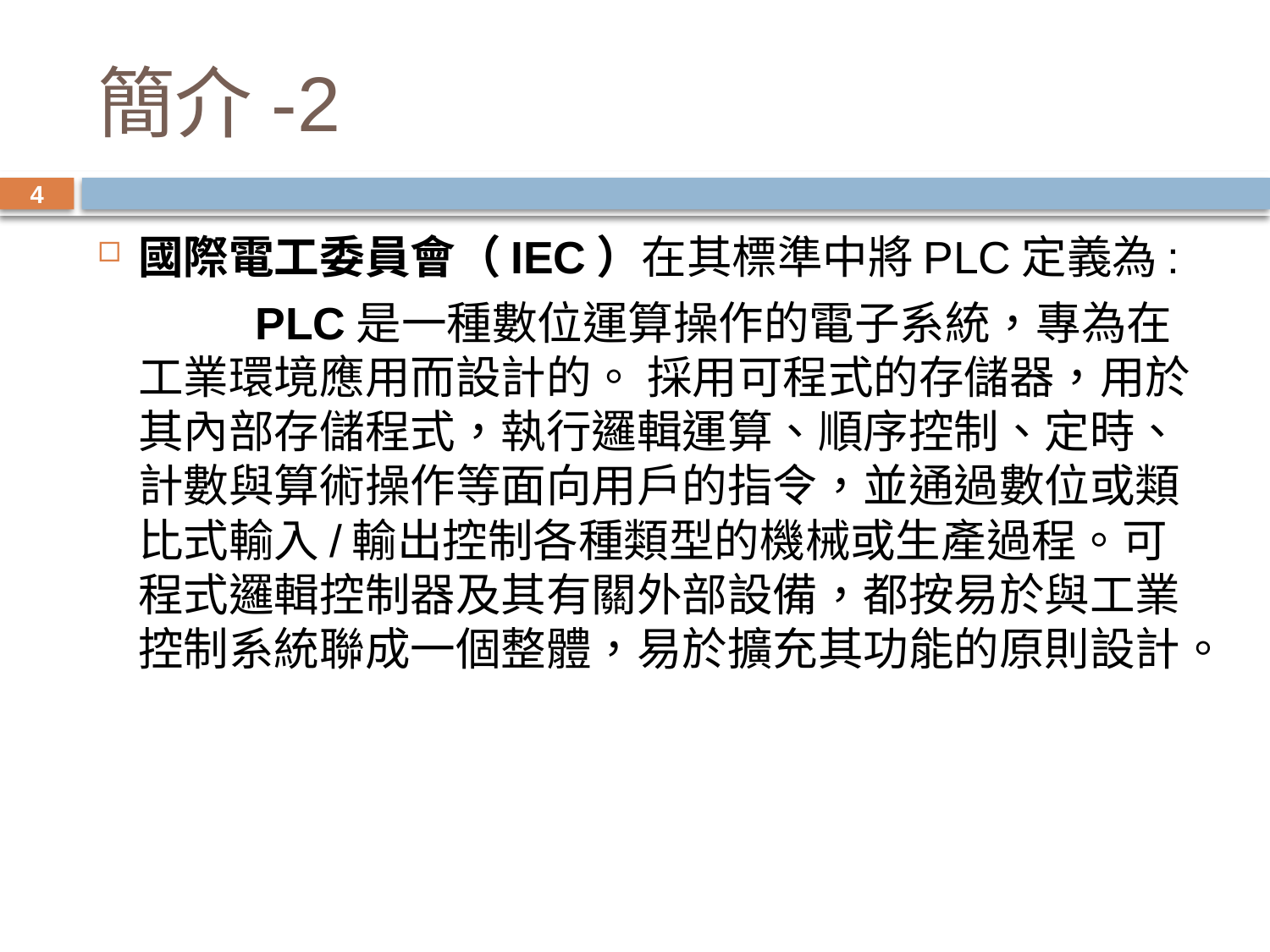

# 簡介-2
4
國際電工委員會（IEC）在其標準中將PLC定義為:
      	PLC是一種數位運算操作的電子系統，專為在工業環境應用而設計的。 採用可程式的存儲器，用於其內部存儲程式，執行邏輯運算、順序控制、定時、計數與算術操作等面向用戶的指令，並通過數位或類比式輸入/輸出控制各種類型的機械或生產過程。可程式邏輯控制器及其有關外部設備，都按易於與工業控制系統聯成一個整體，易於擴充其功能的原則設計。